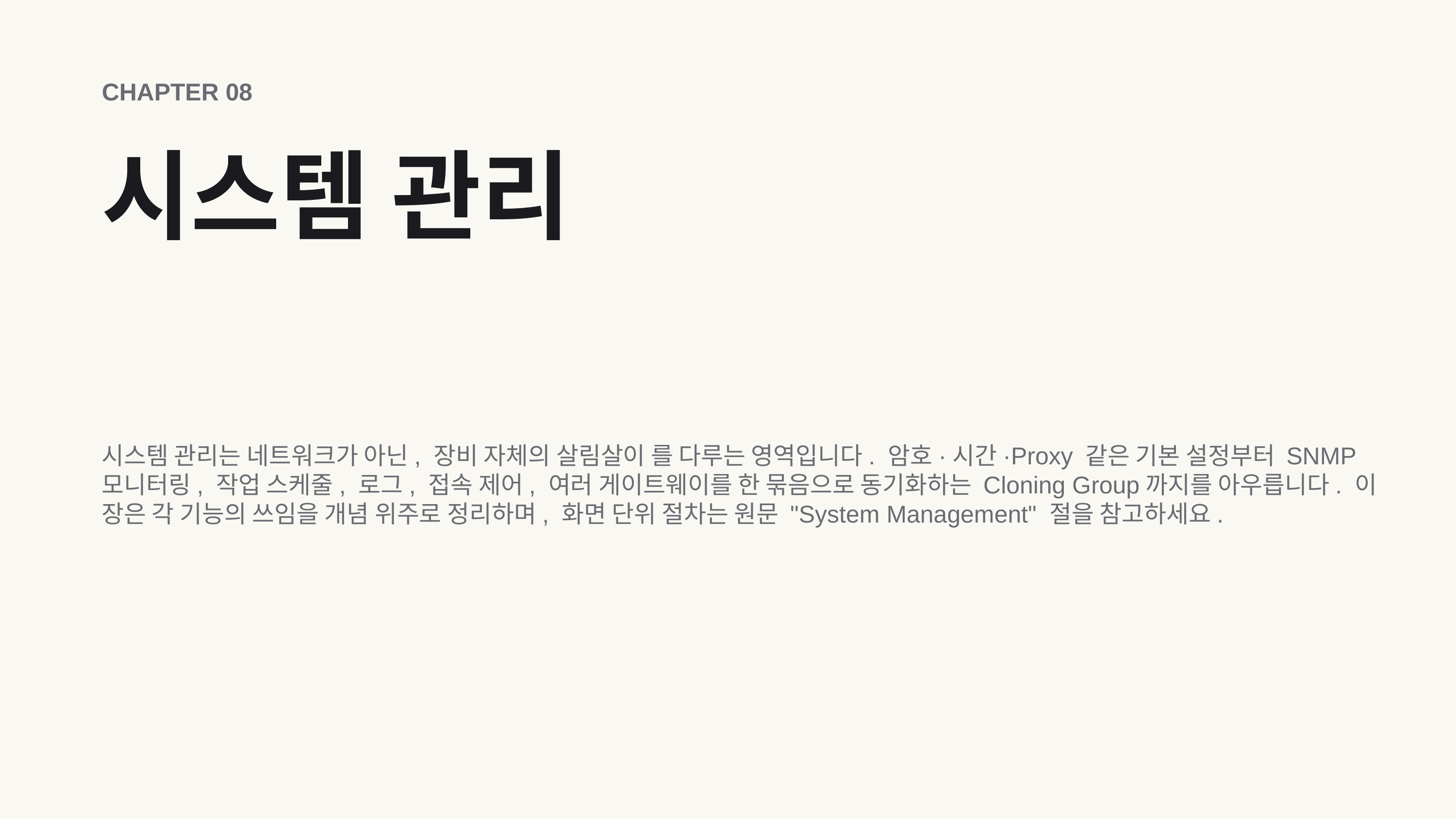

CHAPTER 08
시스템 관리
시스템 관리는 네트워크가 아닌, 장비 자체의 살림살이 를 다루는 영역입니다. 암호·시간·Proxy 같은 기본 설정부터 SNMP 모니터링, 작업 스케줄, 로그, 접속 제어, 여러 게이트웨이를 한 묶음으로 동기화하는 Cloning Group까지를 아우릅니다. 이 장은 각 기능의 쓰임을 개념 위주로 정리하며, 화면 단위 절차는 원문 "System Management" 절을 참고하세요.